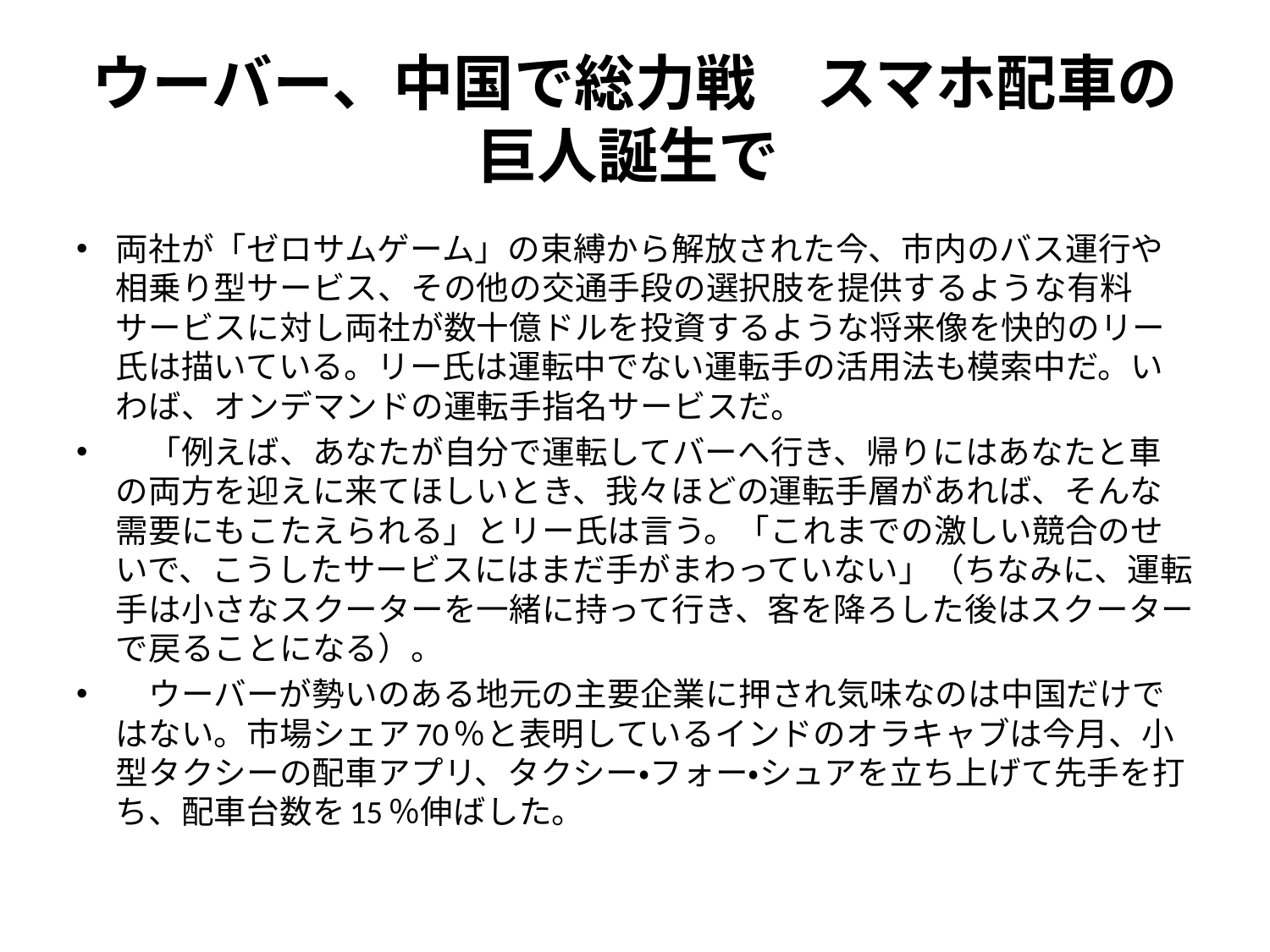

# ウーバー、中国で総力戦　スマホ配車の巨人誕生で
両社が「ゼロサムゲーム」の束縛から解放された今、市内のバス運行や相乗り型サービス、その他の交通手段の選択肢を提供するような有料サービスに対し両社が数十億ドルを投資するような将来像を快的のリー氏は描いている。リー氏は運転中でない運転手の活用法も模索中だ。いわば、オンデマンドの運転手指名サービスだ。
　「例えば、あなたが自分で運転してバーへ行き、帰りにはあなたと車の両方を迎えに来てほしいとき、我々ほどの運転手層があれば、そんな需要にもこたえられる」とリー氏は言う。「これまでの激しい競合のせいで、こうしたサービスにはまだ手がまわっていない」（ちなみに、運転手は小さなスクーターを一緒に持って行き、客を降ろした後はスクーターで戻ることになる）。
　ウーバーが勢いのある地元の主要企業に押され気味なのは中国だけではない。市場シェア70％と表明しているインドのオラキャブは今月、小型タクシーの配車アプリ、タクシー・フォー・シュアを立ち上げて先手を打ち、配車台数を15％伸ばした。